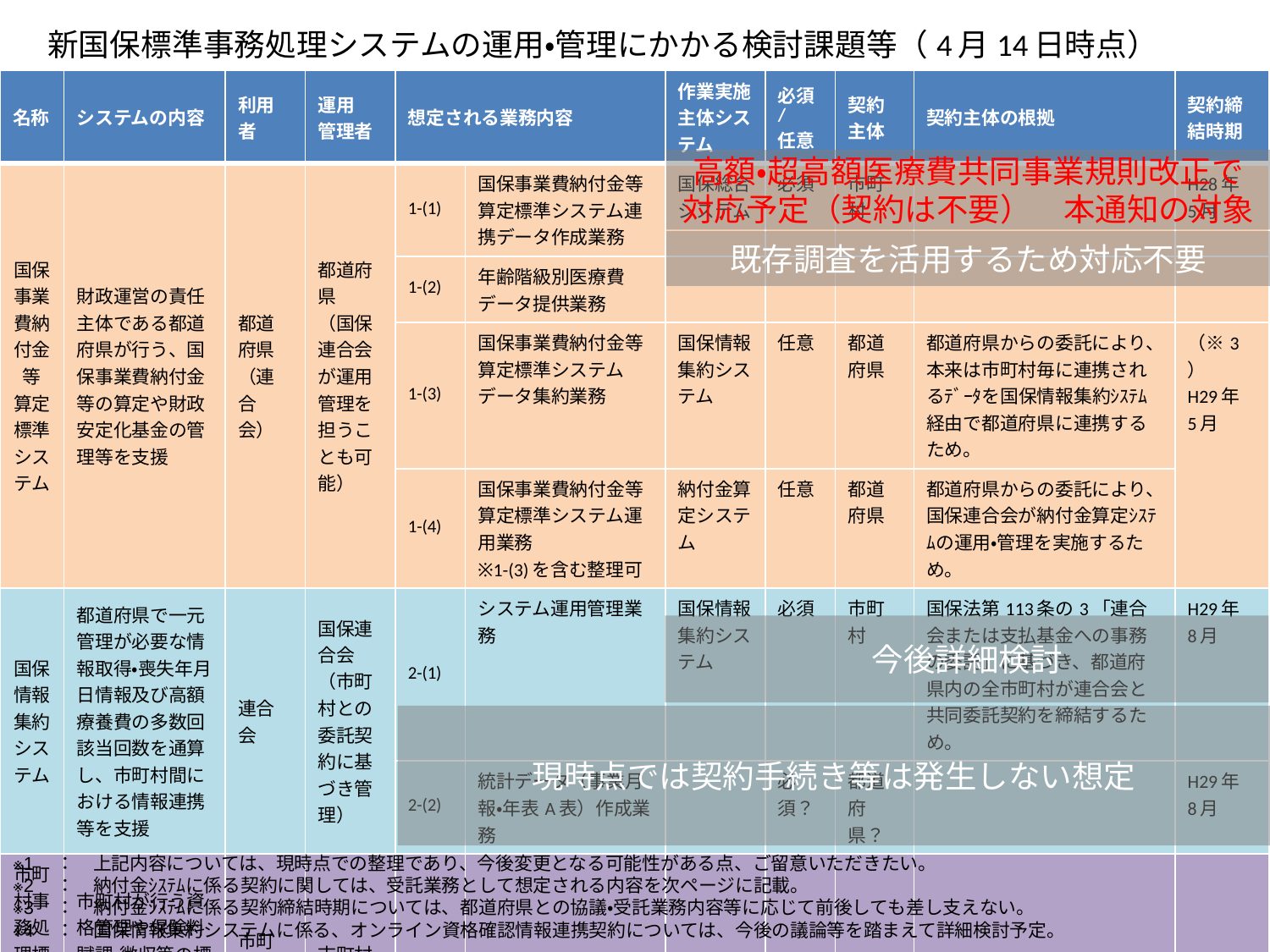

新国保標準事務処理システムの運用・管理にかかる検討課題等（4月14日時点）
| 名称 | システムの内容 | 利用者 | 運用 管理者 | 想定される業務内容 |  | 作業実施主体システム | 必須/ 任意 | 契約主体 | 契約主体の根拠 | 契約締結時期 |
| --- | --- | --- | --- | --- | --- | --- | --- | --- | --- | --- |
| 国保事業費納付金等 算定標準システム | 財政運営の責任主体である都道府県が行う、国保事業費納付金等の算定や財政安定化基金の管理等を支援 | 都道府県 （連合会） | 都道府県 （国保連合会が運用管理を担うことも可能） | 1-(1) | 国保事業費納付金等算定標準システム連携データ作成業務 | 国保総合システム | 必須 | 市町村 |  | H28年 5月 |
|  |  |  |  | 1-(2) | 年齢階級別医療費データ提供業務 |  |  |  |  |  |
|  |  |  |  | 1-(3) | 国保事業費納付金等算定標準システムデータ集約業務 | 国保情報集約システム | 任意 | 都道府県 | 都道府県からの委託により、本来は市町村毎に連携されるﾃﾞｰﾀを国保情報集約ｼｽﾃﾑ経由で都道府県に連携するため。 | （※3） H29年 5月 |
|  |  |  |  | 1-(4) | 国保事業費納付金等算定標準システム運用業務 ※1-(3)を含む整理可 | 納付金算定システム | 任意 | 都道府県 | 都道府県からの委託により、国保連合会が納付金算定ｼｽﾃﾑの運用・管理を実施するため。 |  |
| 国保情報集約システム | 都道府県で一元管理が必要な情報取得・喪失年月日情報及び高額療養費の多数回該当回数を通算し、市町村間における情報連携等を支援 | 連合会 | 国保連合会 （市町村との委託契約に基づき管理） | 2-(1) | システム運用管理業務 | 国保情報集約システム | 必須 | 市町村 | 国保法第113条の3「連合会または支払基金への事務の委託」に基づき、都道府県内の全市町村が連合会と共同委託契約を締結するため。 | H29年 8月 |
|  |  |  |  | 2-(2) | 統計データ（事業月報・年表A表）作成業務 |  | 必須？ | 都道府県？ |  | H29年 8月 |
| 市町村事務処理標準システム | 市町村が行う資格管理や保険料賦課・徴収等の標準的事務処理を支援 | 市町村 | 市町村 |  |  |  |  |  |  |  |
高額・超高額医療費共同事業規則改正で
対応予定（契約は不要）　本通知の対象
既存調査を活用するため対応不要
今後詳細検討
現時点では契約手続き等は発生しない想定
※1　：　上記内容については、現時点での整理であり、今後変更となる可能性がある点、ご留意いただきたい。
※2　：　納付金ｼｽﾃﾑに係る契約に関しては、受託業務として想定される内容を次ページに記載。
※3　：　納付金ｼｽﾃﾑに係る契約締結時期については、都道府県との協議・受託業務内容等に応じて前後しても差し支えない。
※4　：　国保情報集約システムに係る、オンライン資格確認情報連携契約については、今後の議論等を踏まえて詳細検討予定。